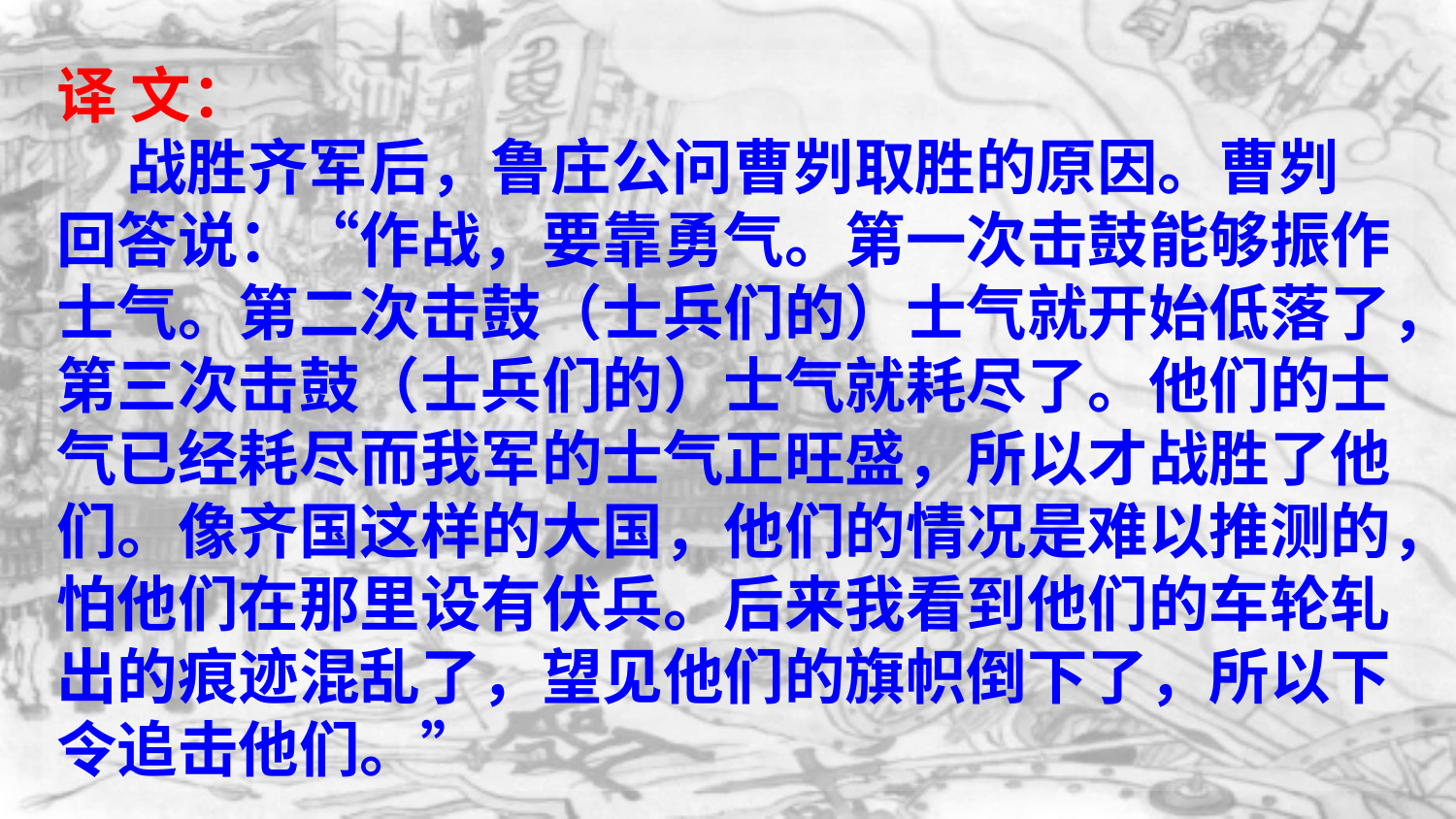

译 文：
    战胜齐军后，鲁庄公问曹刿取胜的原因。曹刿回答说：“作战，要靠勇气。第一次击鼓能够振作士气。第二次击鼓（士兵们的）士气就开始低落了，第三次击鼓（士兵们的）士气就耗尽了。他们的士气已经耗尽而我军的士气正旺盛，所以才战胜了他们。像齐国这样的大国，他们的情况是难以推测的，怕他们在那里设有伏兵。后来我看到他们的车轮轧出的痕迹混乱了，望见他们的旗帜倒下了，所以下令追击他们。”